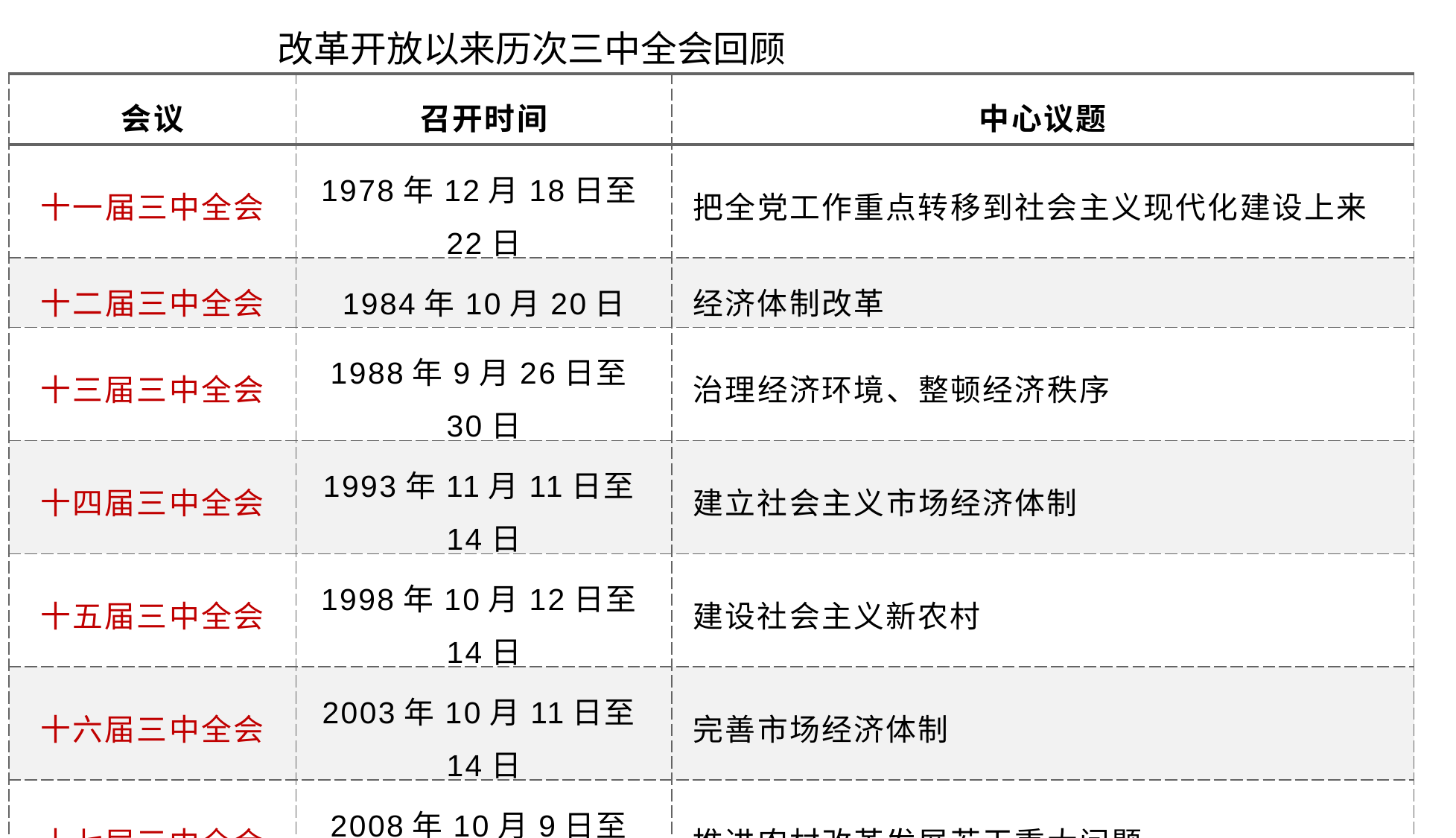

改革开放以来历次三中全会回顾
| 会议 | 召开时间 | 中心议题 |
| --- | --- | --- |
| 十一届三中全会 | 1978年12月18日至22日 | 把全党工作重点转移到社会主义现代化建设上来 |
| 十二届三中全会 | 1984年10月20日 | 经济体制改革 |
| 十三届三中全会 | 1988年9月26日至30日 | 治理经济环境、整顿经济秩序 |
| 十四届三中全会 | 1993年11月11日至14日 | 建立社会主义市场经济体制 |
| 十五届三中全会 | 1998年10月12日至14日 | 建设社会主义新农村 |
| 十六届三中全会 | 2003年10月11日至14日 | 完善市场经济体制 |
| 十七届三中全会 | 2008年10月9日至12日 | 推进农村改革发展若干重大问题 |
| 十八届三中全会 | 2013年11月9日至12日 | 全面深化改革若干重大问题 |
| 十九届三中全会 | 2018年2月26日至28日 | 深化党和国家机构改革 |